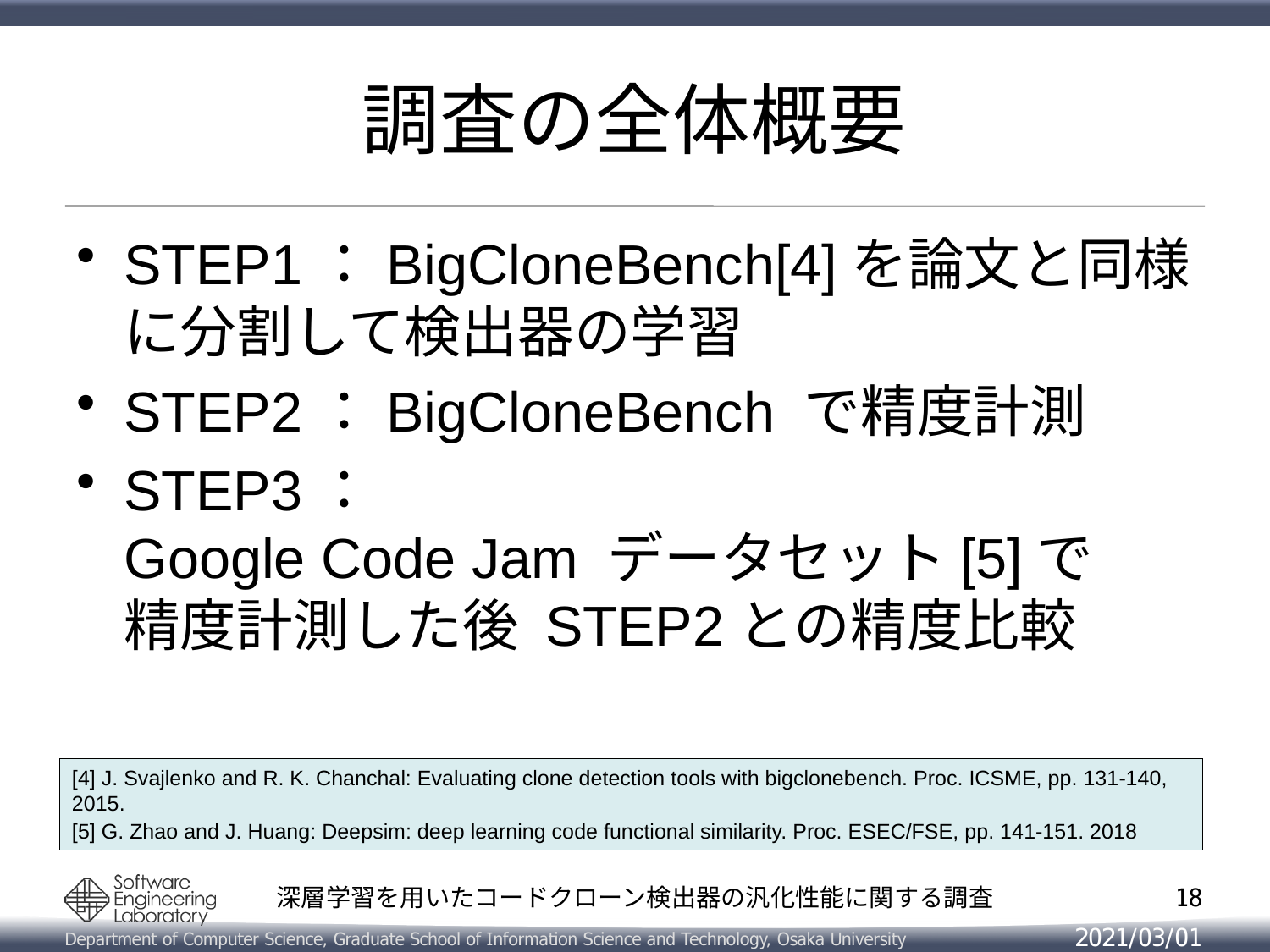

# 調査の全体概要
STEP1：BigCloneBench[4]を論文と同様に分割して検出器の学習
STEP2：BigCloneBench で精度計測
STEP3：
Google Code Jam データセット[5]で
精度計測した後 STEP2との精度比較

[4] J. Svajlenko and R. K. Chanchal: Evaluating clone detection tools with bigclonebench. Proc. ICSME, pp. 131-140, 2015.
[5] G. Zhao and J. Huang: Deepsim: deep learning code functional similarity. Proc. ESEC/FSE, pp. 141-151. 2018
18
深層学習を用いたコードクローン検出器の汎化性能に関する調査
2021/03/01